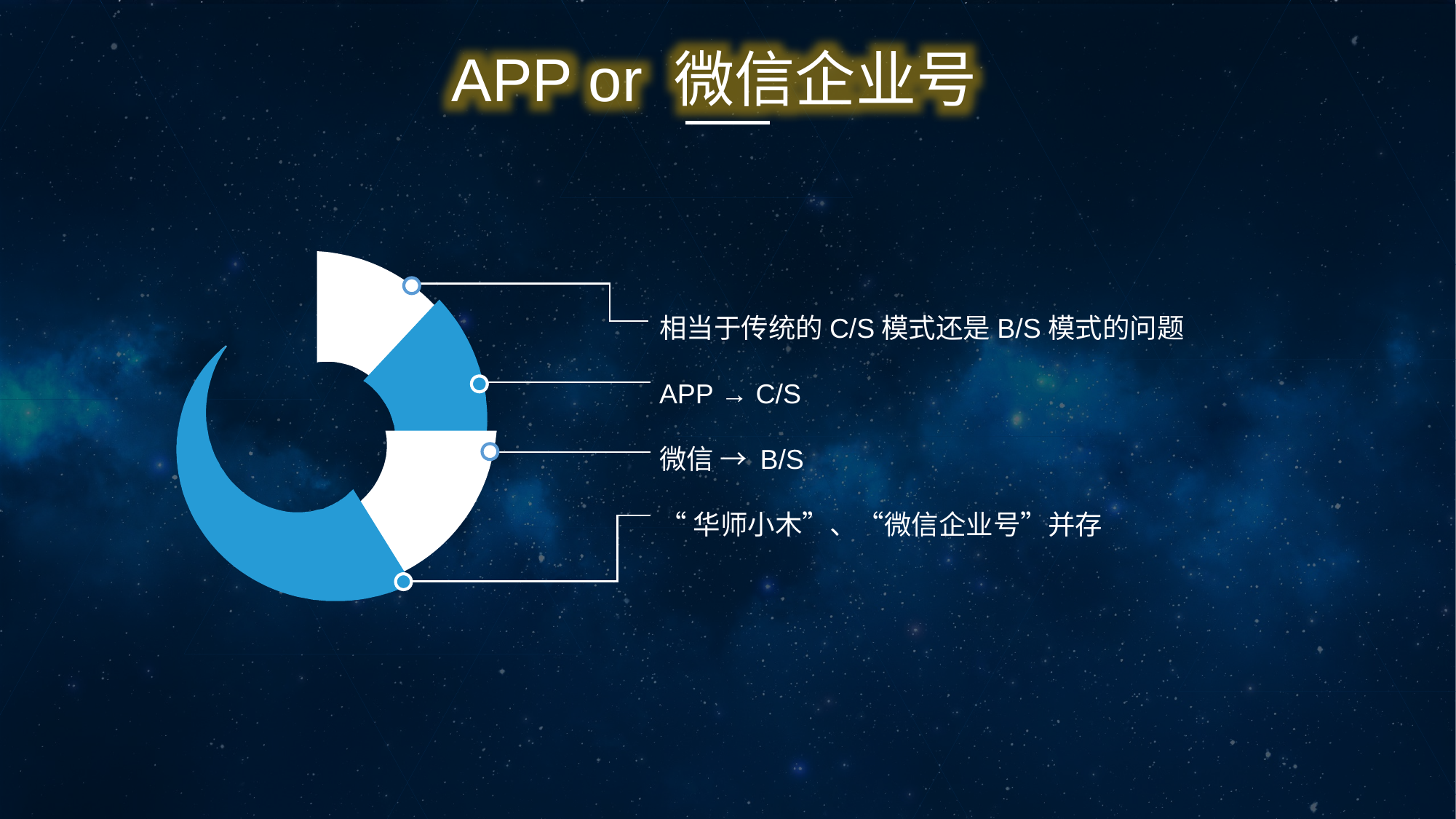

APP or 微信企业号

相当于传统的C/S模式还是B/S模式的问题
APP → C/S
微信 → B/S
“华师小木”、“微信企业号”并存